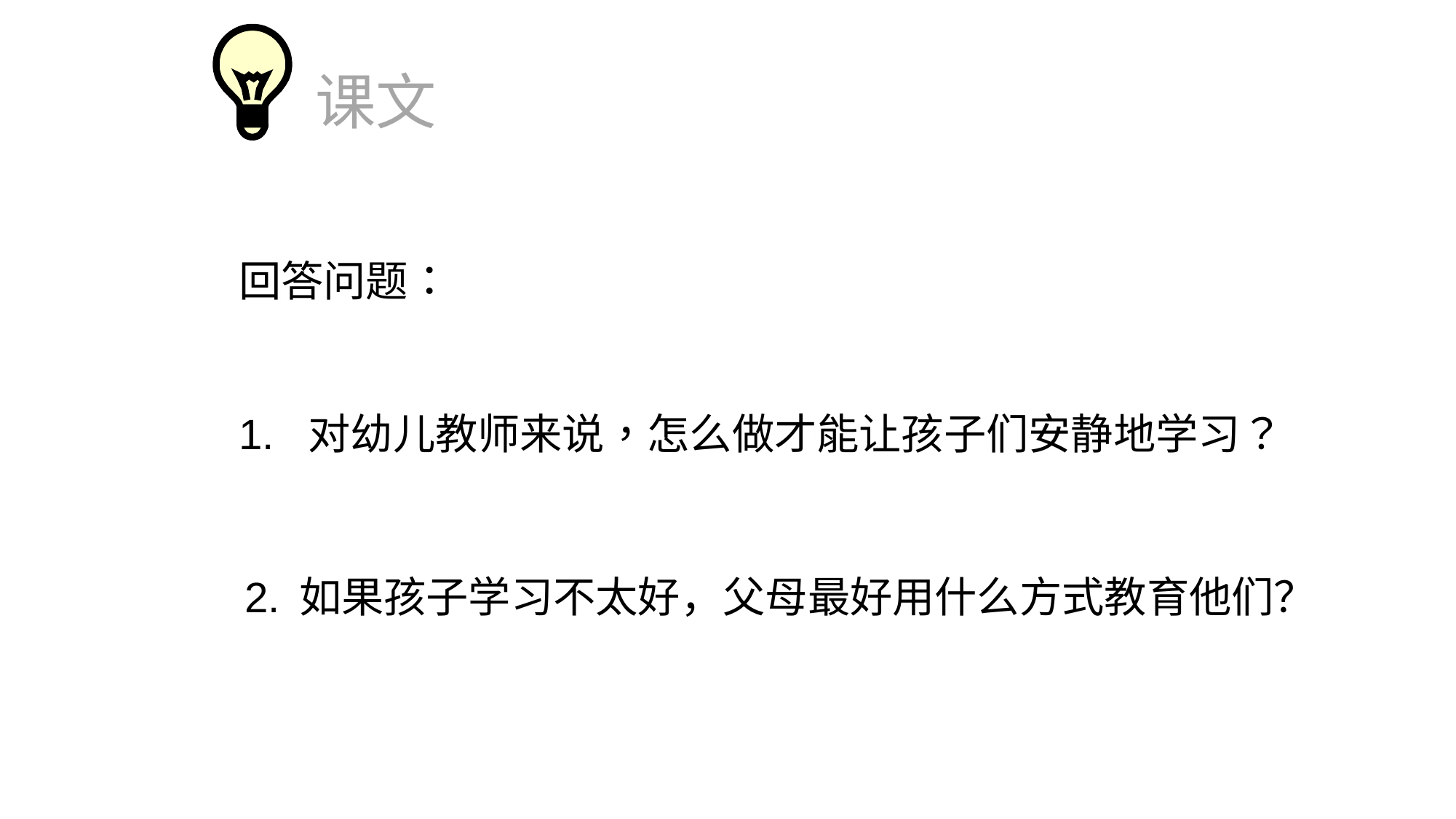

课文
回答问题：

1.  对幼儿教师来说，怎么做才能让孩子们安静地学习？
如果孩子学习不太好，父母最好用什么方式教育他们？